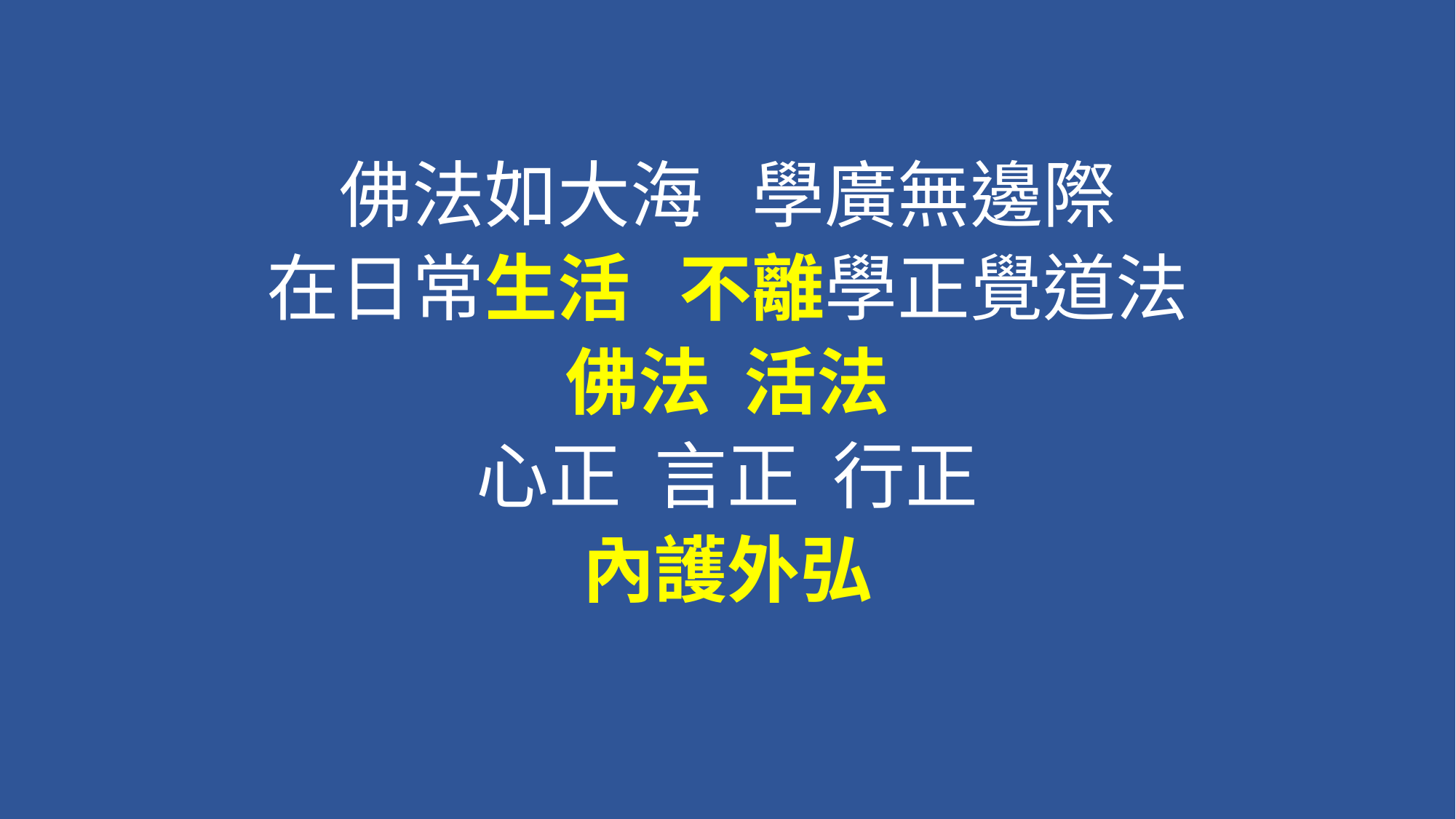

#
佛法如大海   學廣無邊際
在日常生活   不離學正覺道法
佛法  活法
心正  言正  行正
內護外弘